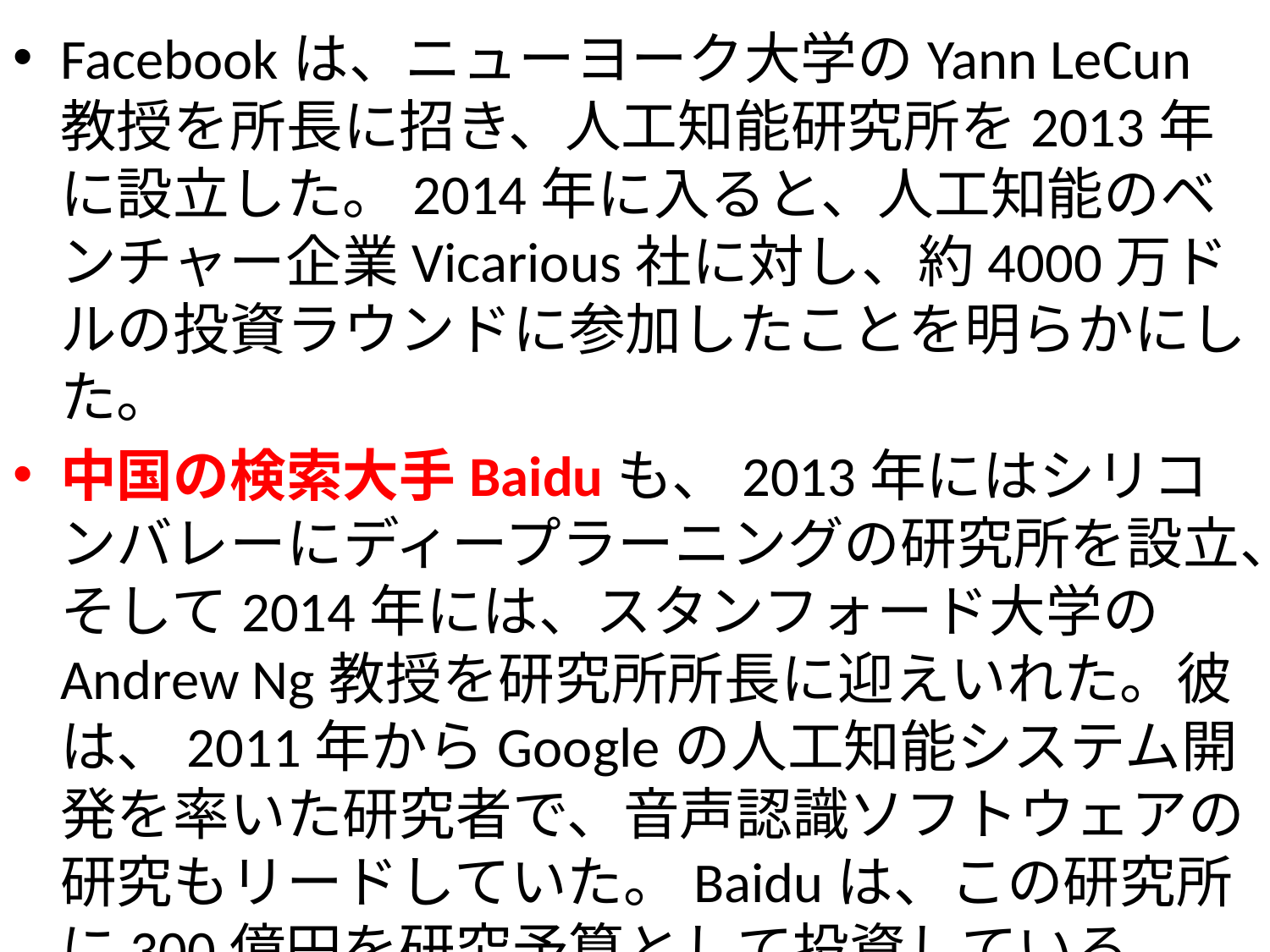

Facebookは、ニューヨーク大学のYann LeCun教授を所長に招き、人工知能研究所を2013年に設立した。2014年に入ると、人工知能のベンチャー企業Vicarious社に対し、約4000万ドルの投資ラウンドに参加したことを明らかにした。
中国の検索大手Baiduも、2013年にはシリコンバレーにディープラーニングの研究所を設立、そして2014年には、スタンフォード大学のAndrew Ng教授を研究所所長に迎えいれた。彼は、2011年からGoogleの人工知能システム開発を率いた研究者で、音声認識ソフトウェアの研究もリードしていた。Baiduは、この研究所に300億円を研究予算として投資している。